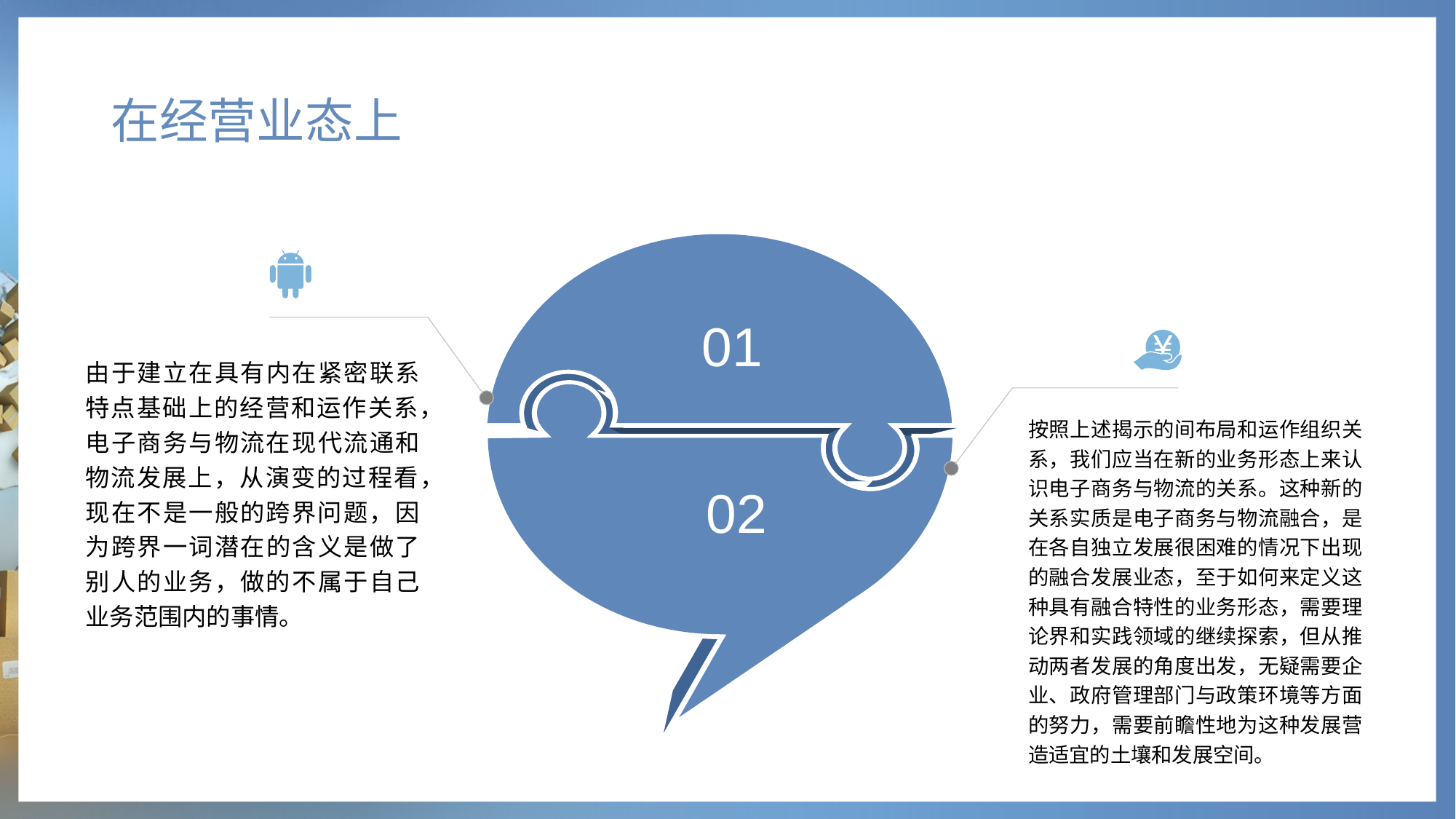

# 在经营业态上

01
02

由于建立在具有内在紧密联系特点基础上的经营和运作关系，电子商务与物流在现代流通和物流发展上，从演变的过程看，现在不是一般的跨界问题，因为跨界一词潜在的含义是做了别人的业务，做的不属于自己业务范围内的事情。

按照上述揭示的间布局和运作组织关系，我们应当在新的业务形态上来认识电子商务与物流的关系。这种新的关系实质是电子商务与物流融合，是在各自独立发展很困难的情况下出现的融合发展业态，至于如何来定义这种具有融合特性的业务形态，需要理论界和实践领域的继续探索，但从推动两者发展的角度出发，无疑需要企业、政府管理部门与政策环境等方面的努力，需要前瞻性地为这种发展营造适宜的土壤和发展空间。